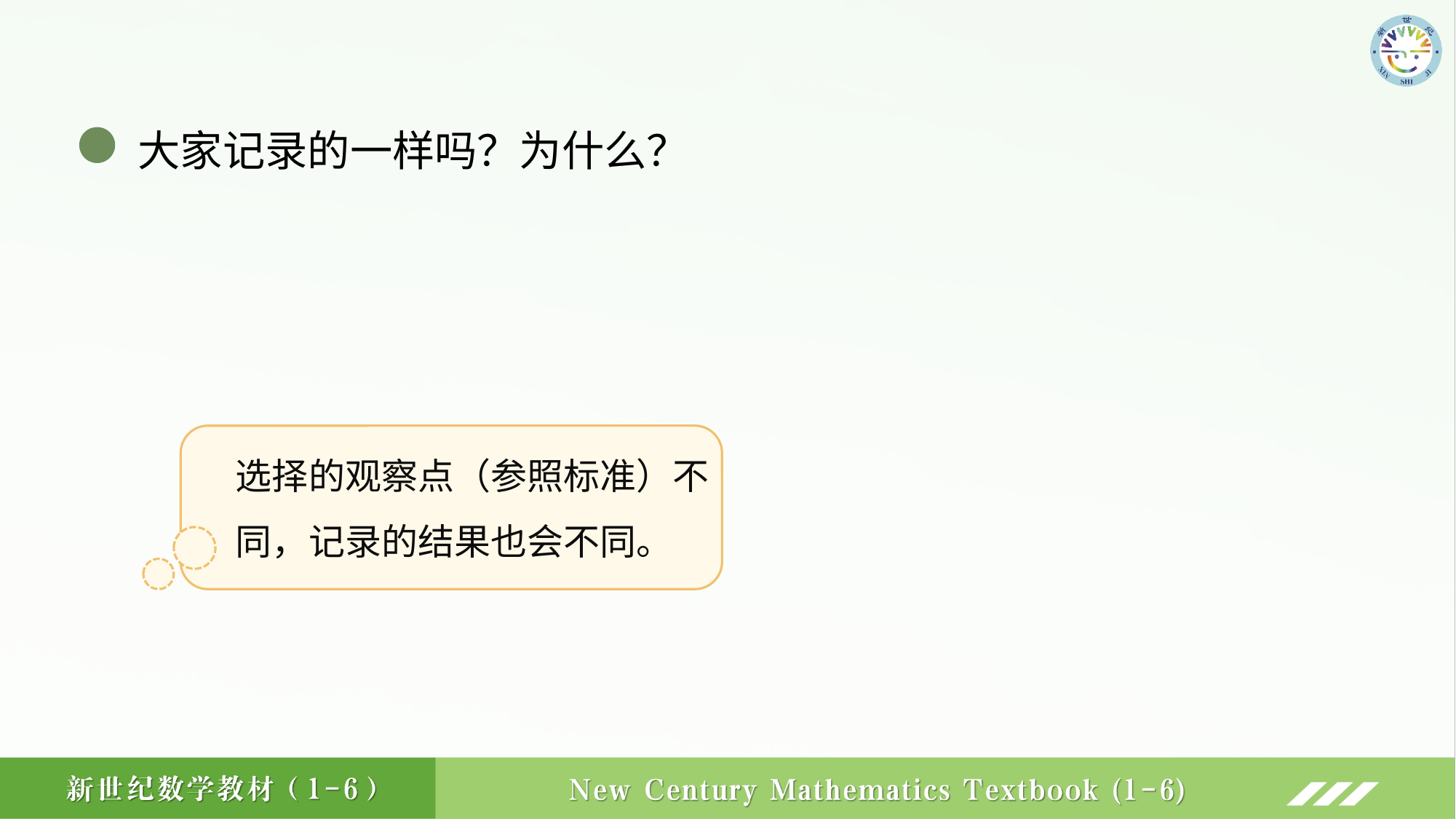

大家记录的一样吗？为什么？

选择的观察点（参照标准）不同，记录的结果也会不同。